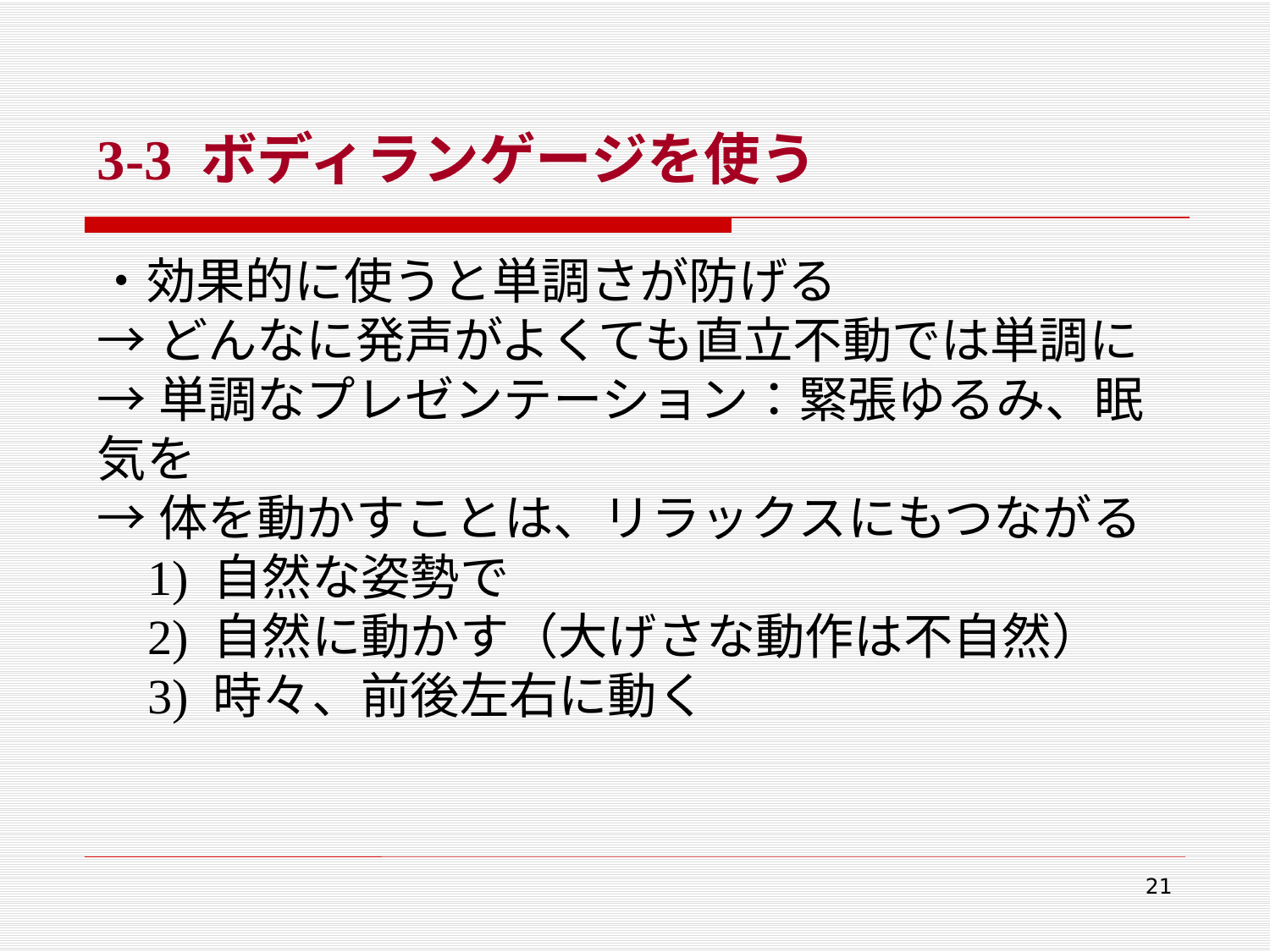

3-3 ボディランゲージを使う

・効果的に使うと単調さが防げる
→どんなに発声がよくても直立不動では単調に
→単調なプレゼンテーション：緊張ゆるみ、眠気を
→体を動かすことは、リラックスにもつながる
	1) 自然な姿勢で
	2) 自然に動かす（大げさな動作は不自然）
	3) 時々、前後左右に動く

21